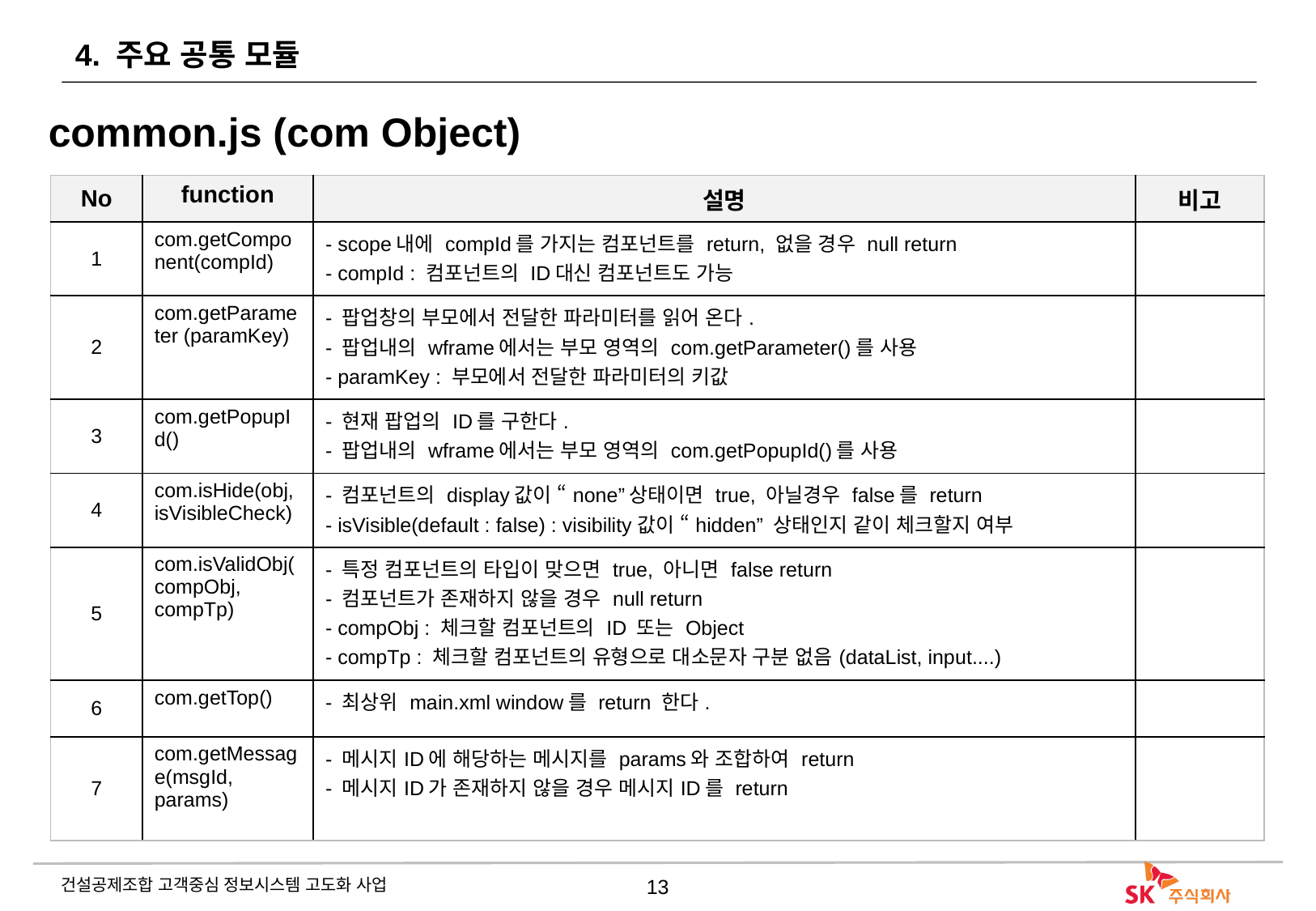

# 4. 주요 공통 모듈
common.js (com Object)
| No | function | 설명 | 비고 |
| --- | --- | --- | --- |
| 1 | com.getComponent(compId) | - scope내에 compId를 가지는 컴포넌트를 return, 없을 경우 null return - compId : 컴포넌트의 ID대신 컴포넌트도 가능 |  |
| 2 | com.getParameter (paramKey) | - 팝업창의 부모에서 전달한 파라미터를 읽어 온다. - 팝업내의 wframe에서는 부모 영역의 com.getParameter()를 사용 - paramKey : 부모에서 전달한 파라미터의 키값 |  |
| 3 | com.getPopupId() | - 현재 팝업의 ID를 구한다. - 팝업내의 wframe에서는 부모 영역의 com.getPopupId()를 사용 |  |
| 4 | com.isHide(obj, isVisibleCheck) | - 컴포넌트의 display값이 “none”상태이면 true, 아닐경우 false를 return - isVisible(default : false) : visibility값이 “hidden” 상태인지 같이 체크할지 여부 |  |
| 5 | com.isValidObj(compObj, compTp) | - 특정 컴포넌트의 타입이 맞으면 true, 아니면 false return - 컴포넌트가 존재하지 않을 경우 null return - compObj : 체크할 컴포넌트의 ID 또는 Object - compTp : 체크할 컴포넌트의 유형으로 대소문자 구분 없음(dataList, input....) |  |
| 6 | com.getTop() | - 최상위 main.xml window를 return 한다. |  |
| 7 | com.getMessage(msgId, params) | - 메시지ID에 해당하는 메시지를 params와 조합하여 return - 메시지ID가 존재하지 않을 경우 메시지ID를 return |  |